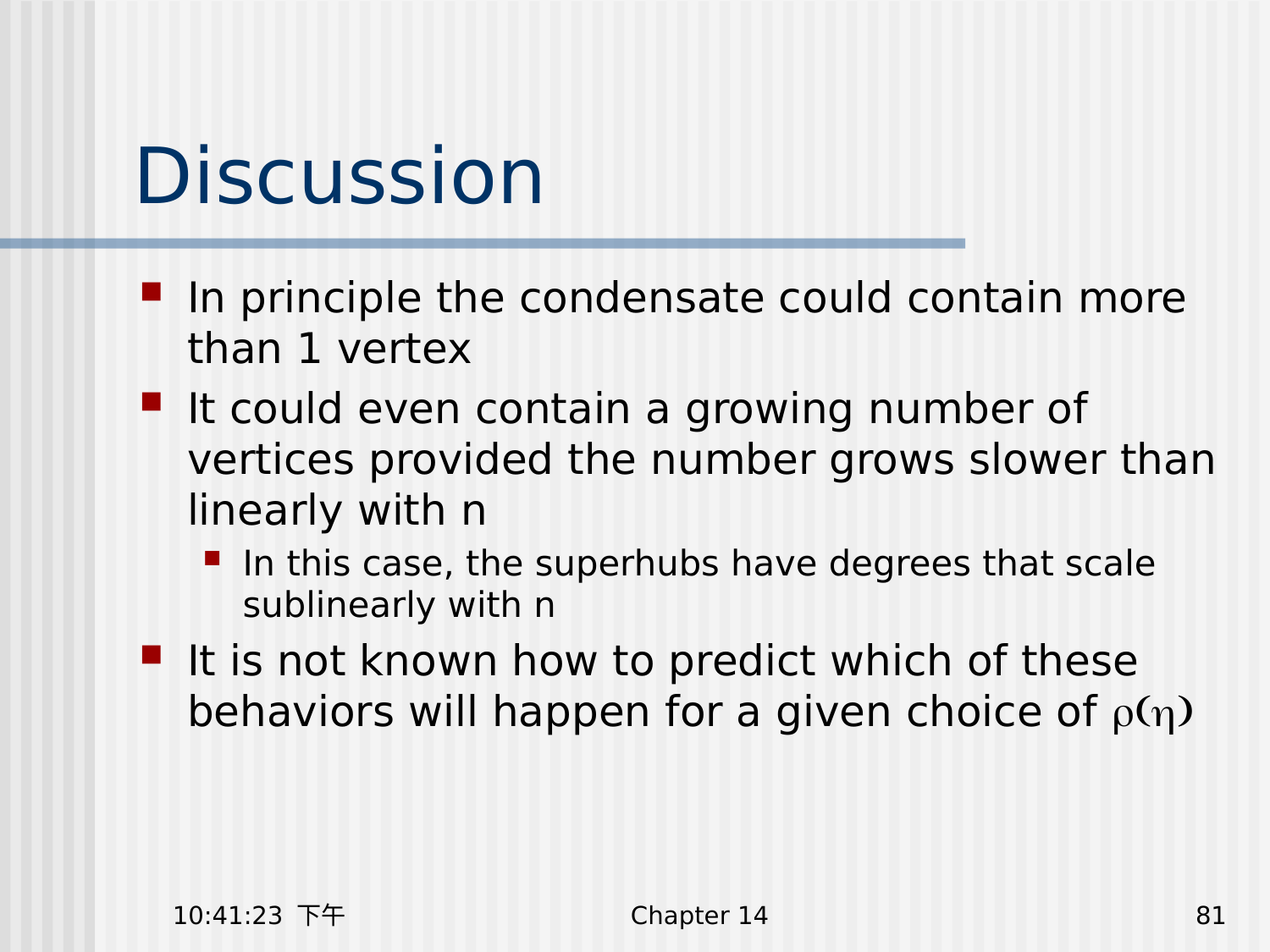

# Discussion
In principle the condensate could contain more than 1 vertex
It could even contain a growing number of vertices provided the number grows slower than linearly with n
In this case, the superhubs have degrees that scale sublinearly with n
It is not known how to predict which of these behaviors will happen for a given choice of ρ(η)
10:41:23 下午
Chapter 14
81